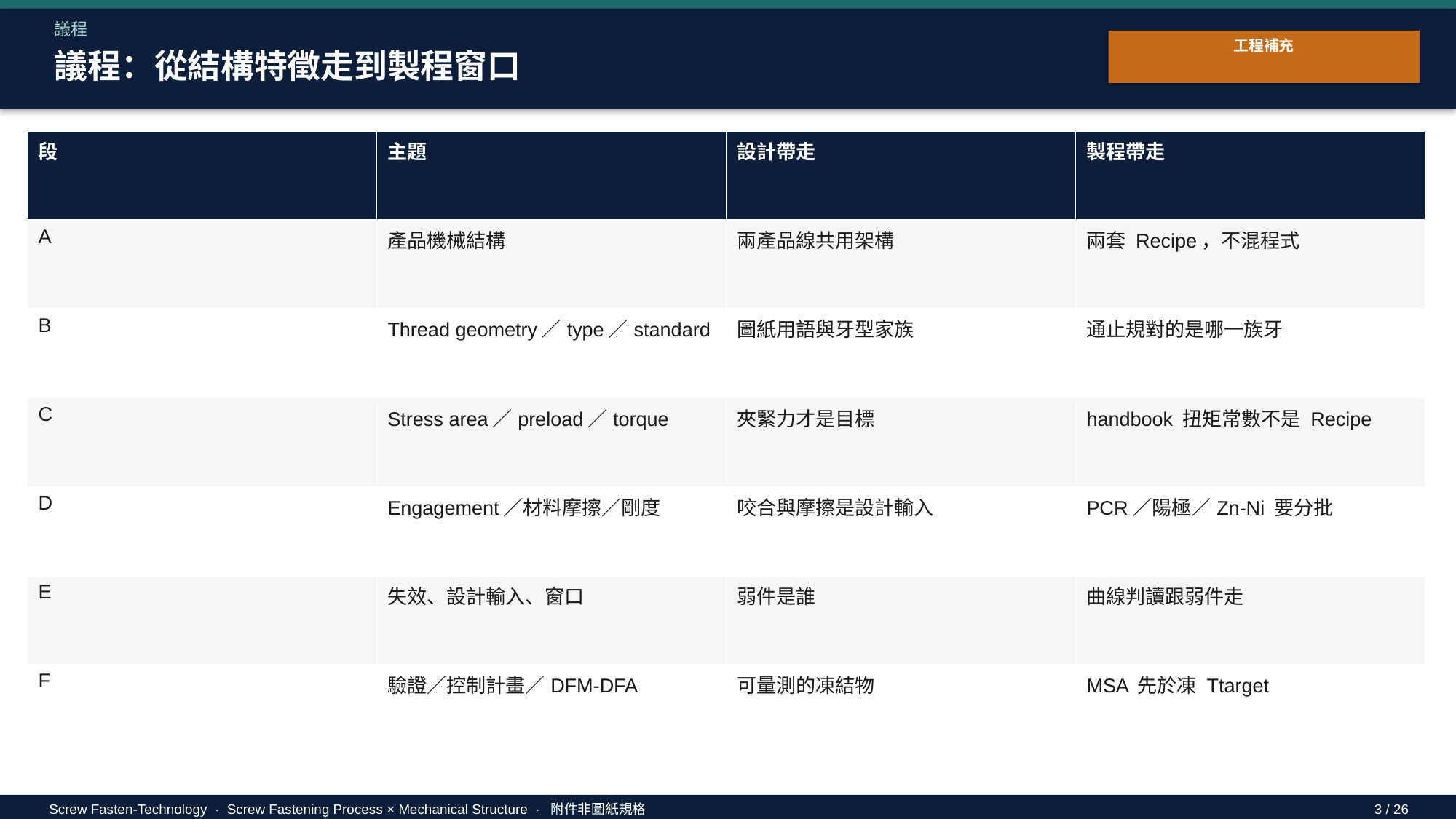

議程

工程補充
議程：從結構特徵走到製程窗口
| 段 | 主題 | 設計帶走 | 製程帶走 |
| --- | --- | --- | --- |
| A | 產品機械結構 | 兩產品線共用架構 | 兩套 Recipe，不混程式 |
| B | Thread geometry／type／standard | 圖紙用語與牙型家族 | 通止規對的是哪一族牙 |
| C | Stress area／preload／torque | 夾緊力才是目標 | handbook 扭矩常數不是 Recipe |
| D | Engagement／材料摩擦／剛度 | 咬合與摩擦是設計輸入 | PCR／陽極／Zn-Ni 要分批 |
| E | 失效、設計輸入、窗口 | 弱件是誰 | 曲線判讀跟弱件走 |
| F | 驗證／控制計畫／DFM-DFA | 可量測的凍結物 | MSA 先於凍 Ttarget |

Screw Fasten-Technology  ·  Screw Fastening Process × Mechanical Structure  ·  附件非圖紙規格
3 / 26